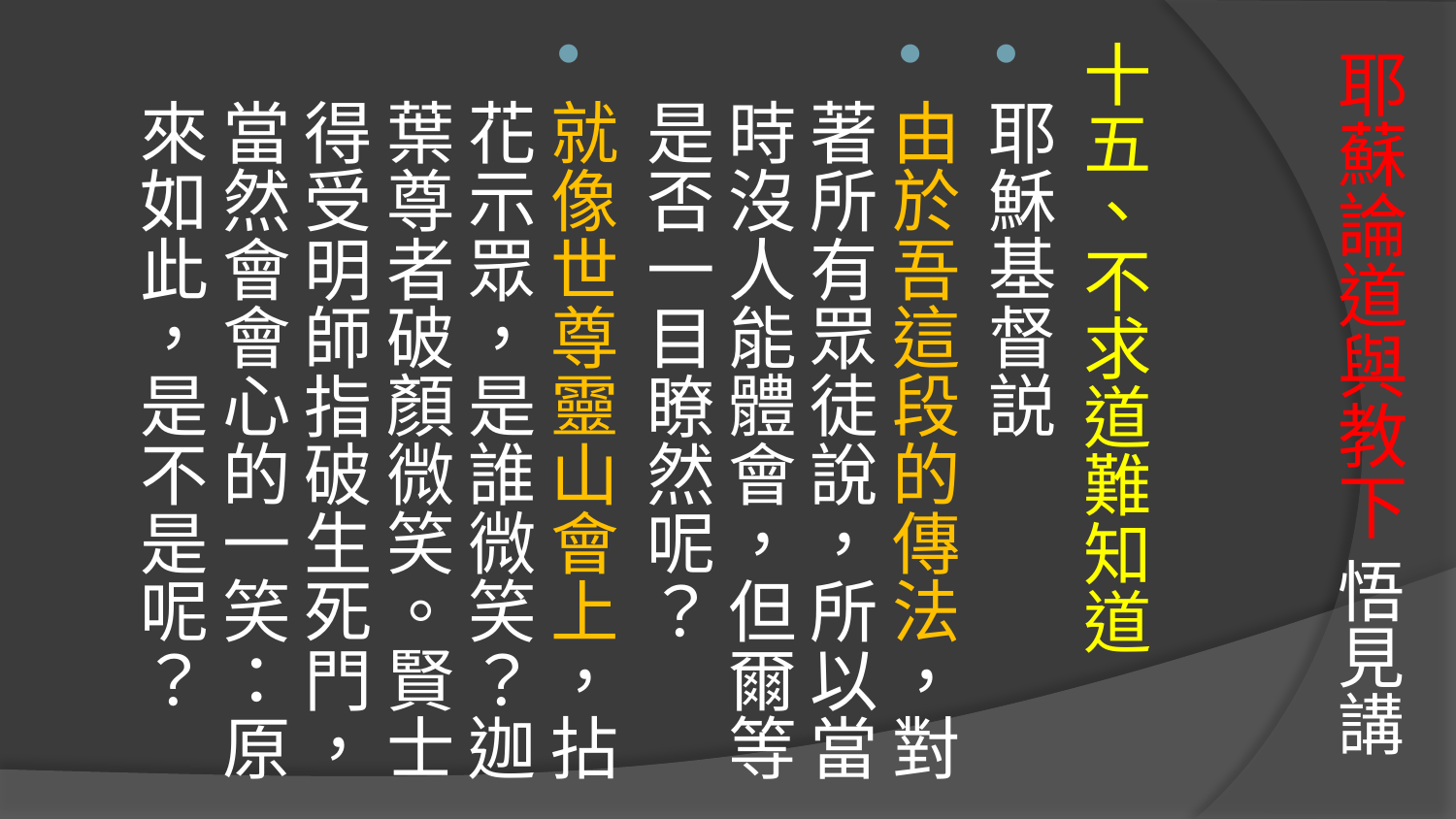

# 耶蘇論道與教下 悟見講
十五、不求道難知道
耶穌基督説
由於吾這段的傳法，對著所有眾徒說，所以當時沒人能體會，但爾等是否一目瞭然呢？
就像世尊靈山會上，拈花示眾，是誰微笑？迦葉尊者破顏微笑。賢士得受明師指破生死門，當然會會心的一笑：原來如此，是不是呢？